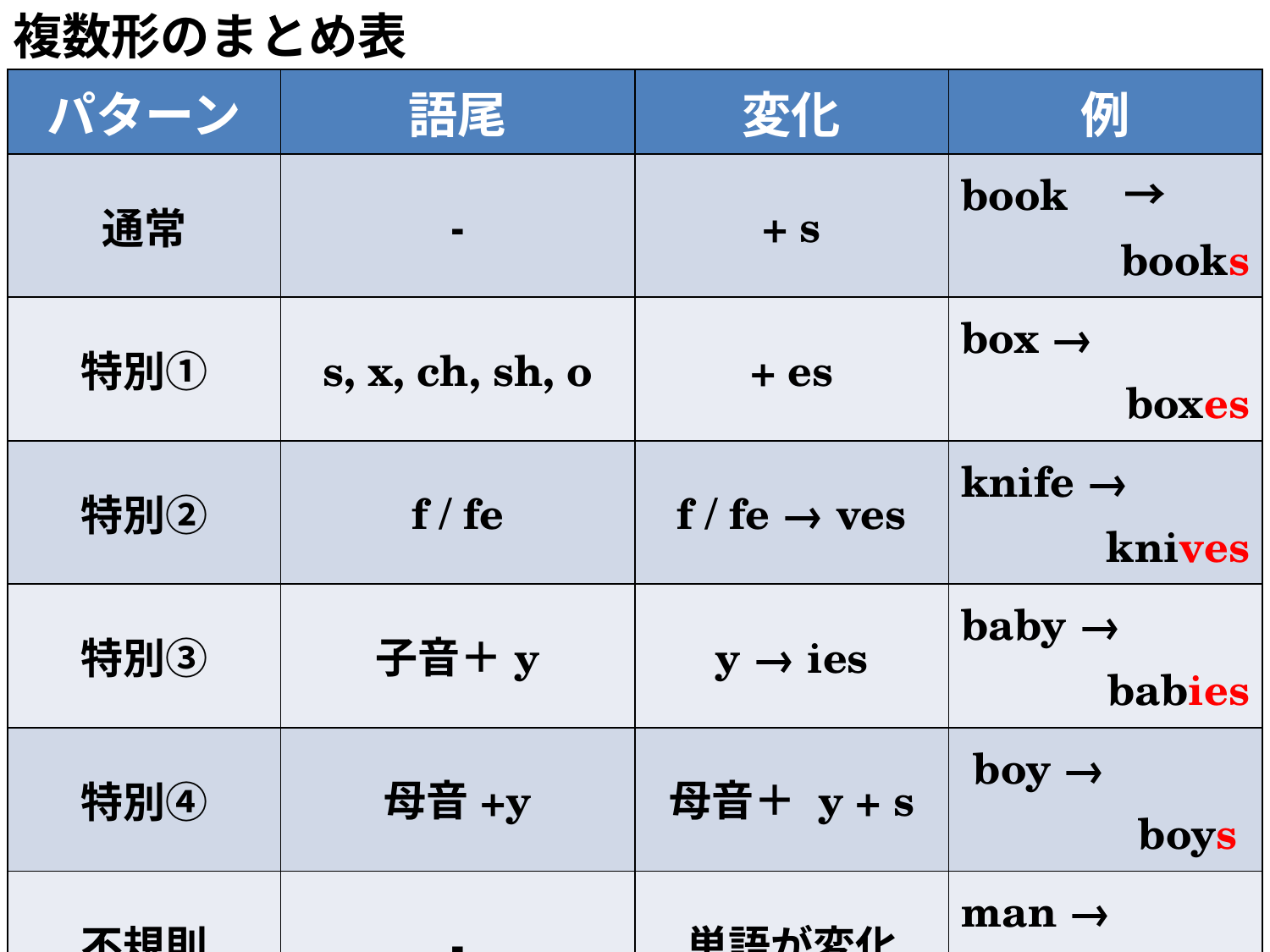

複数形のまとめ表
| パターン | 語尾 | 変化 | 例 |
| --- | --- | --- | --- |
| 通常 | - | + s | book　→ 　books |
| 特別① | s, x, ch, sh, o | + es | box → boxes |
| 特別② | f / fe | f / fe → ves | knife → knives |
| 特別③ | 子音＋y | y → ies | baby → babies |
| 特別④ | 母音+y | 母音＋ y + s | boy → boys |
| 不規則 | - | 単語が変化 | man → men |
| 単複同形 | - | - | fish → fish |